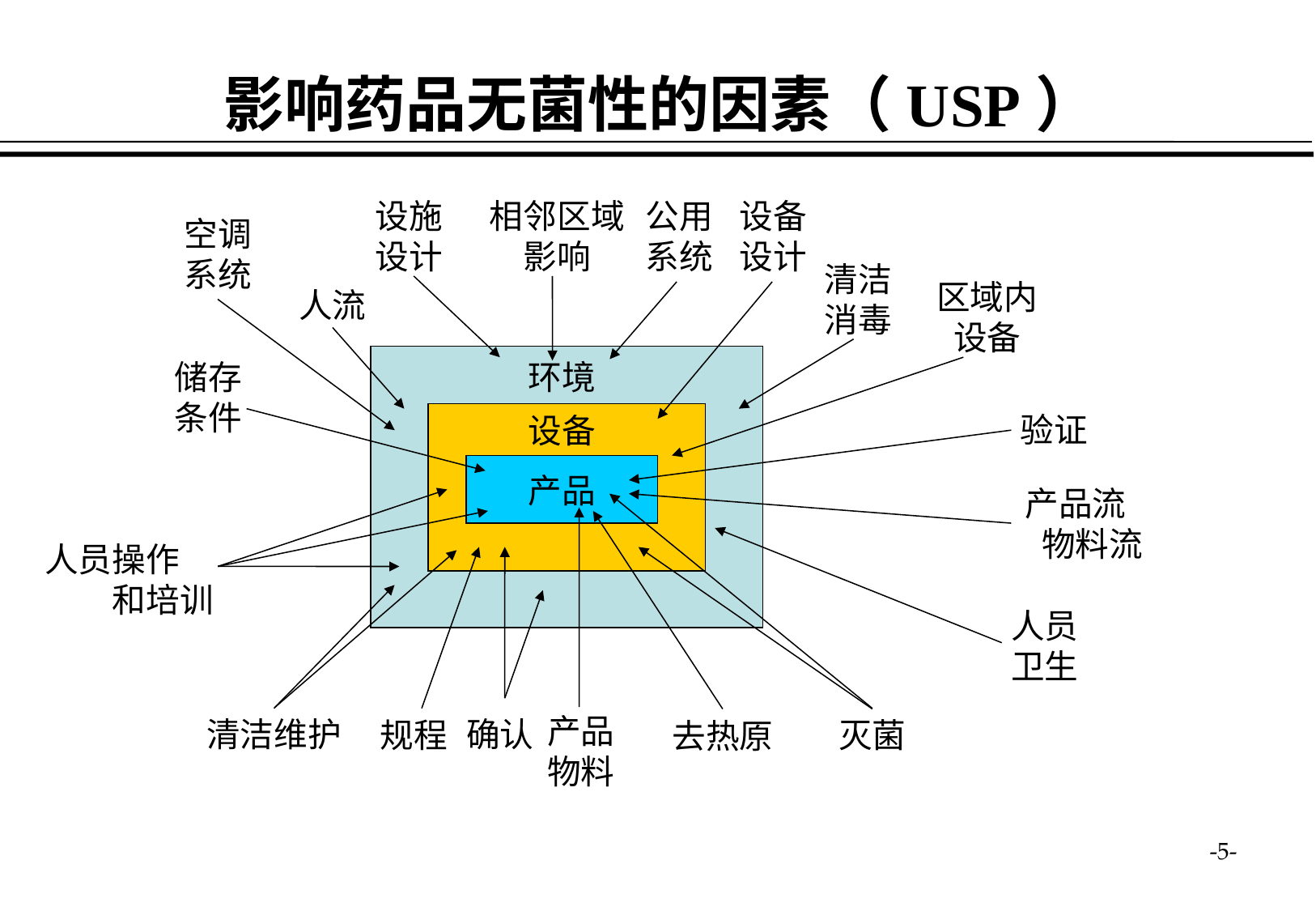

影响药品无菌性的因素（USP）
设施设计
相邻区域影响
公用系统
设备设计
空调系统
清洁消毒
区域内设备

人流

储存条件
环境

验证

设备

产品
产品流　物料流

人员操作　　　和培训

人员卫生
产品物料
清洁维护
确认
规程
灭菌
去热原
-5-